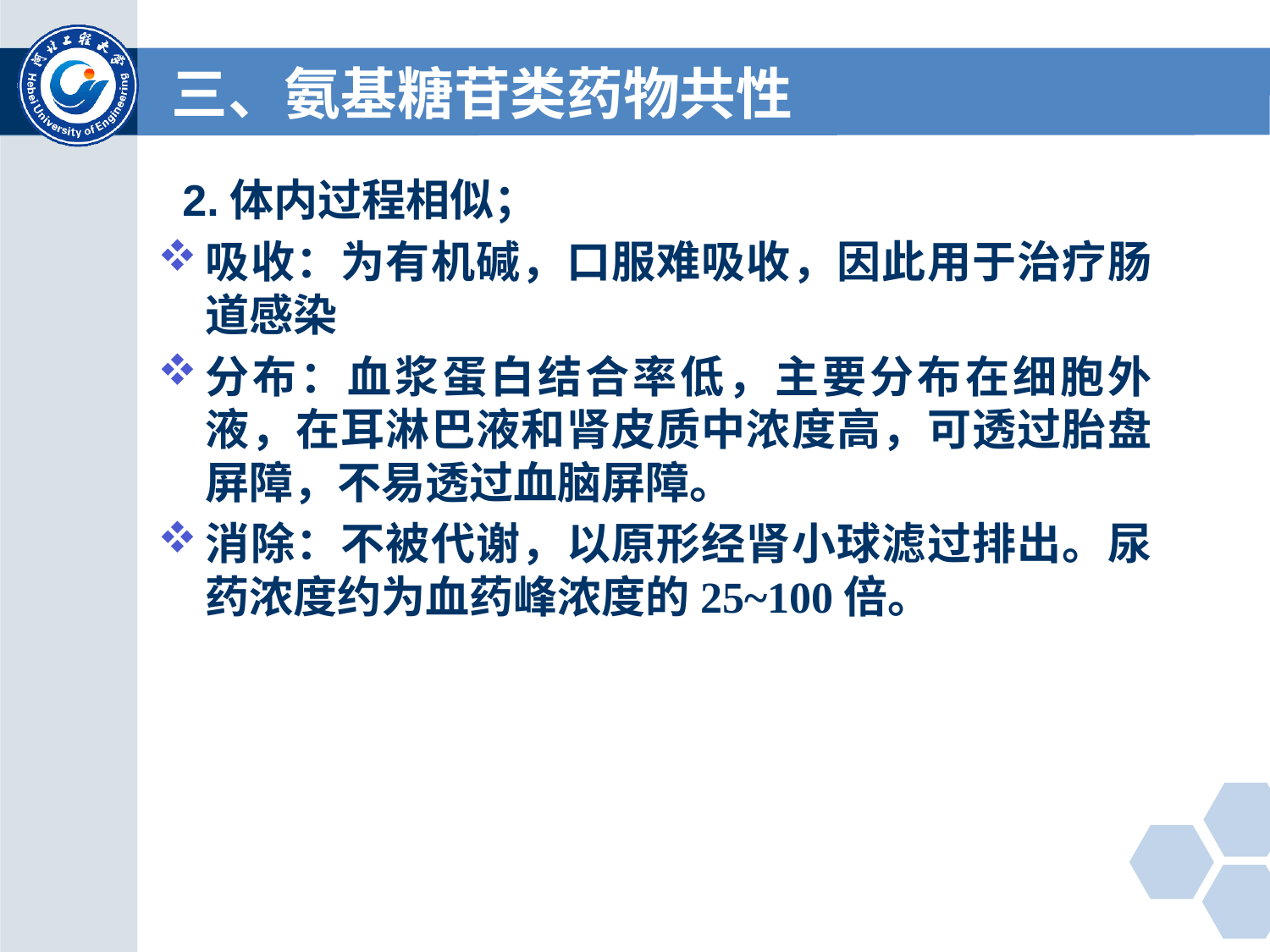

# 三、氨基糖苷类药物共性
  2.体内过程相似；
吸收：为有机碱，口服难吸收，因此用于治疗肠道感染
分布：血浆蛋白结合率低，主要分布在细胞外液，在耳淋巴液和肾皮质中浓度高，可透过胎盘屏障，不易透过血脑屏障。
消除：不被代谢，以原形经肾小球滤过排出。尿药浓度约为血药峰浓度的25~100倍。